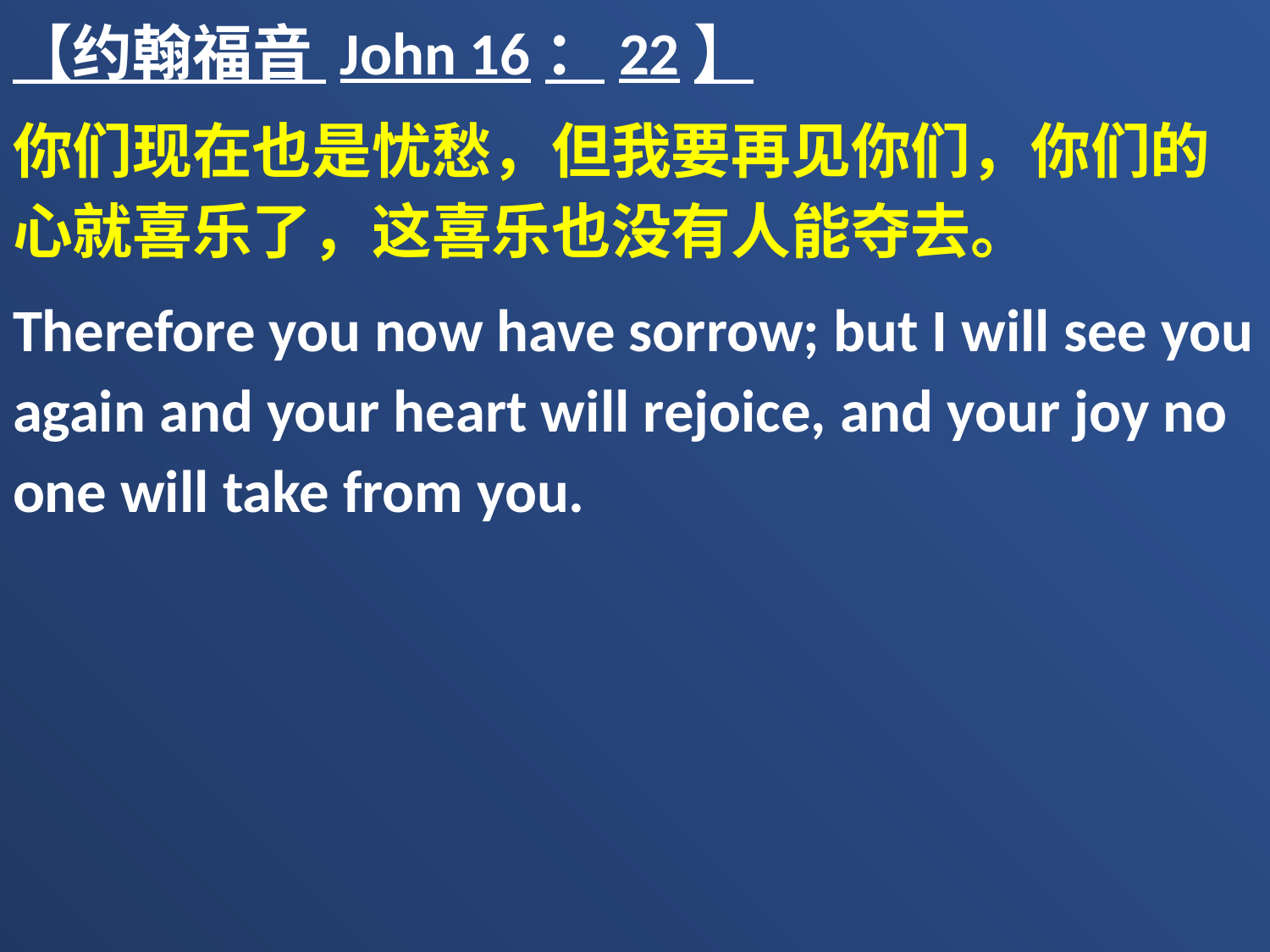

【约翰福音 John 16：22】
你们现在也是忧愁，但我要再见你们，你们的心就喜乐了，这喜乐也没有人能夺去。
Therefore you now have sorrow; but I will see you again and your heart will rejoice, and your joy no one will take from you.